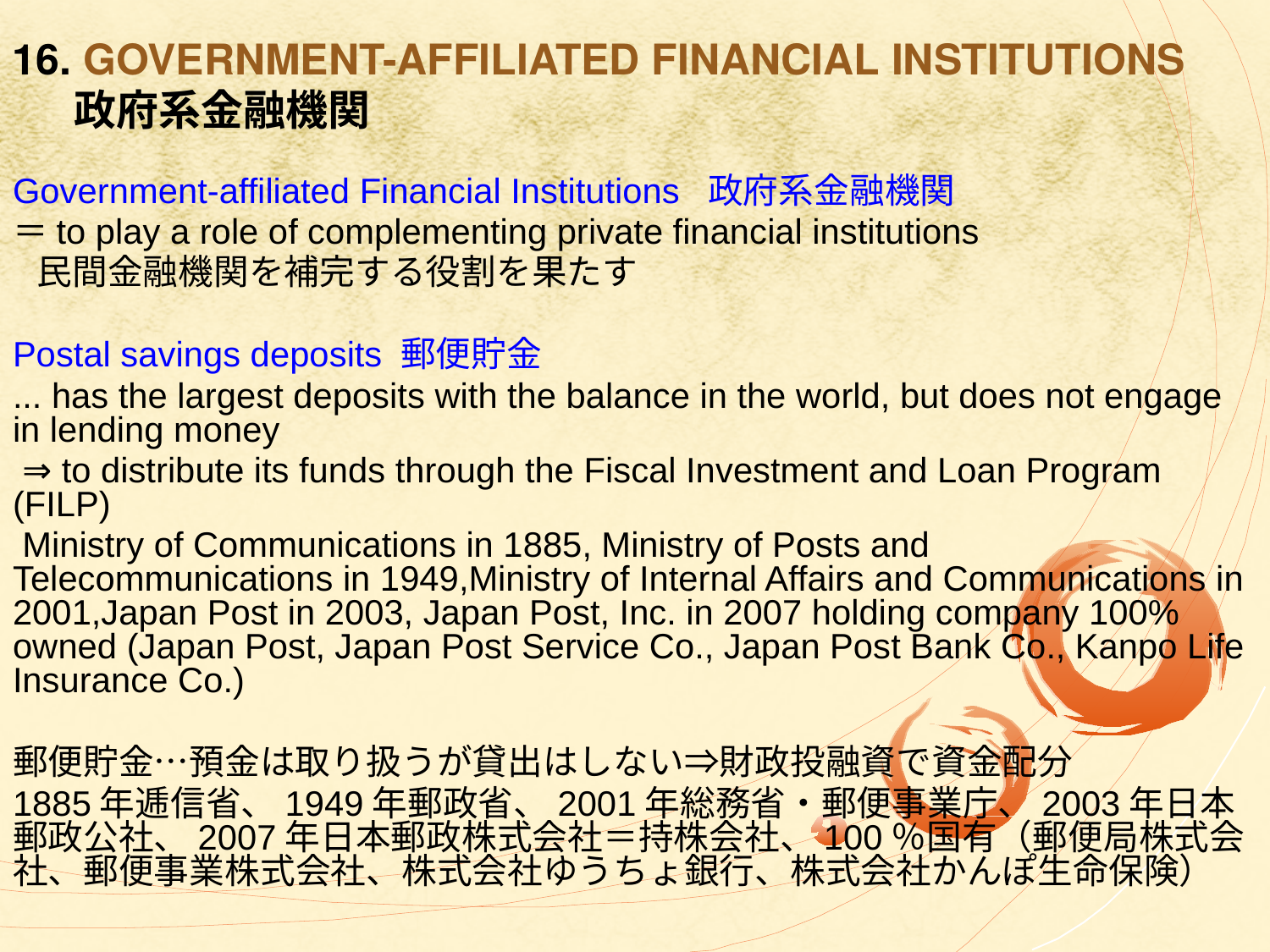

16. Government-affiliated Financial Institutions
　  政府系金融機関
Government-affiliated Financial Institutions  政府系金融機関
＝to play a role of complementing private financial institutions
  民間金融機関を補完する役割を果たす

Postal savings deposits 郵便貯金
... has the largest deposits with the balance in the world, but does not engage in lending money
 ⇒ to distribute its funds through the Fiscal Investment and Loan Program (FILP)
 Ministry of Communications in 1885, Ministry of Posts and Telecommunications in 1949,Ministry of Internal Affairs and Communications in 2001,Japan Post in 2003, Japan Post, Inc. in 2007 holding company 100% owned (Japan Post, Japan Post Service Co., Japan Post Bank Co., Kanpo Life Insurance Co.)

郵便貯金…預金は取り扱うが貸出はしない⇒財政投融資で資金配分
1885年逓信省、1949年郵政省、2001年総務省・郵便事業庁、2003年日本郵政公社、2007年日本郵政株式会社＝持株会社、100％国有（郵便局株式会社、郵便事業株式会社、株式会社ゆうちょ銀行、株式会社かんぽ生命保険）